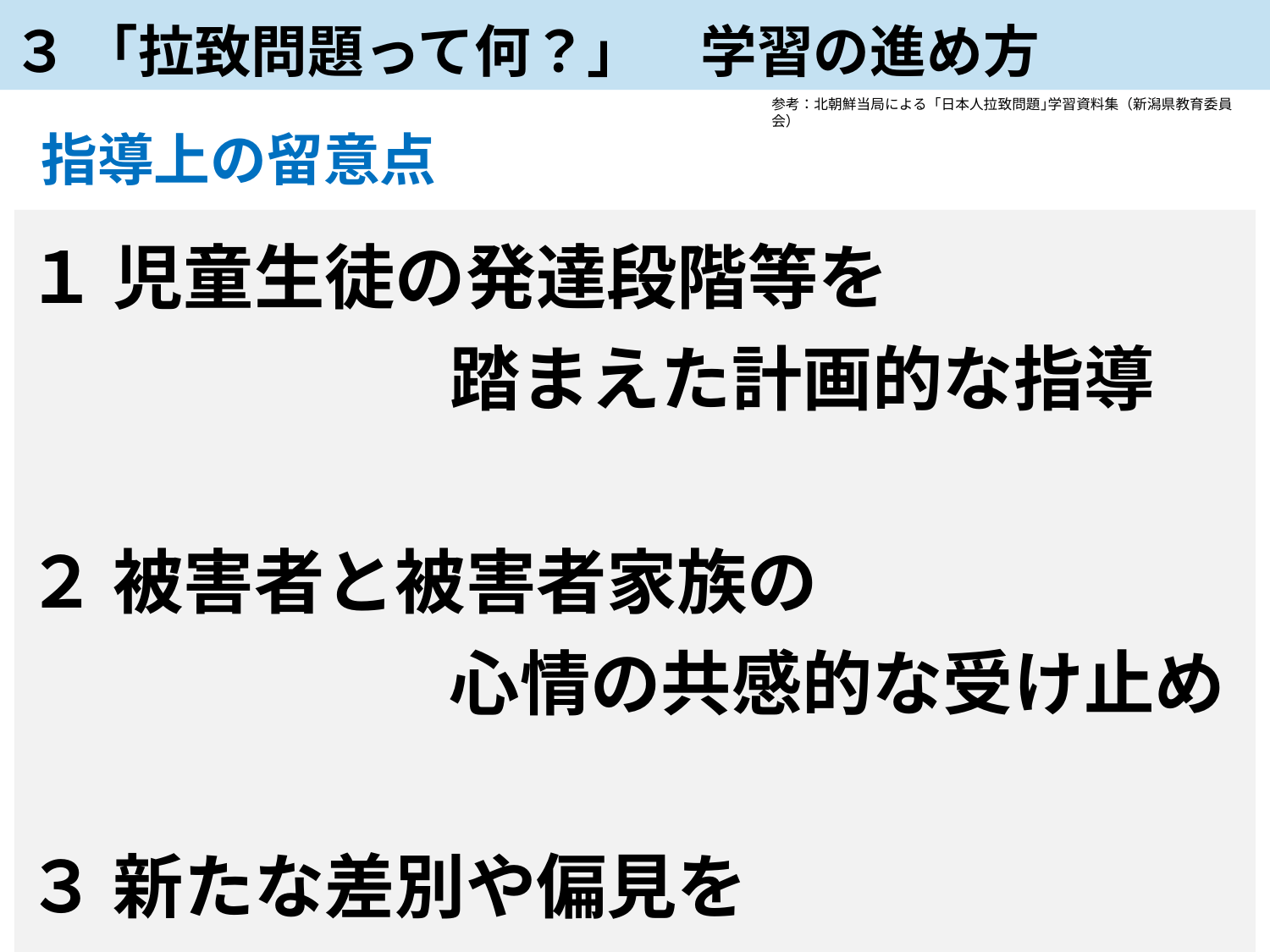

３ 「拉致問題って何？」　学習の進め方
参考：北朝鮮当局による「日本人拉致問題｣学習資料集（新潟県教育委員会）
指導上の留意点
１ 児童生徒の発達段階等を
　　　　　　踏まえた計画的な指導

２ 被害者と被害者家族の
　　　　　　心情の共感的な受け止め

３ 新たな差別や偏見を
　　　　　　生まないための配慮
43